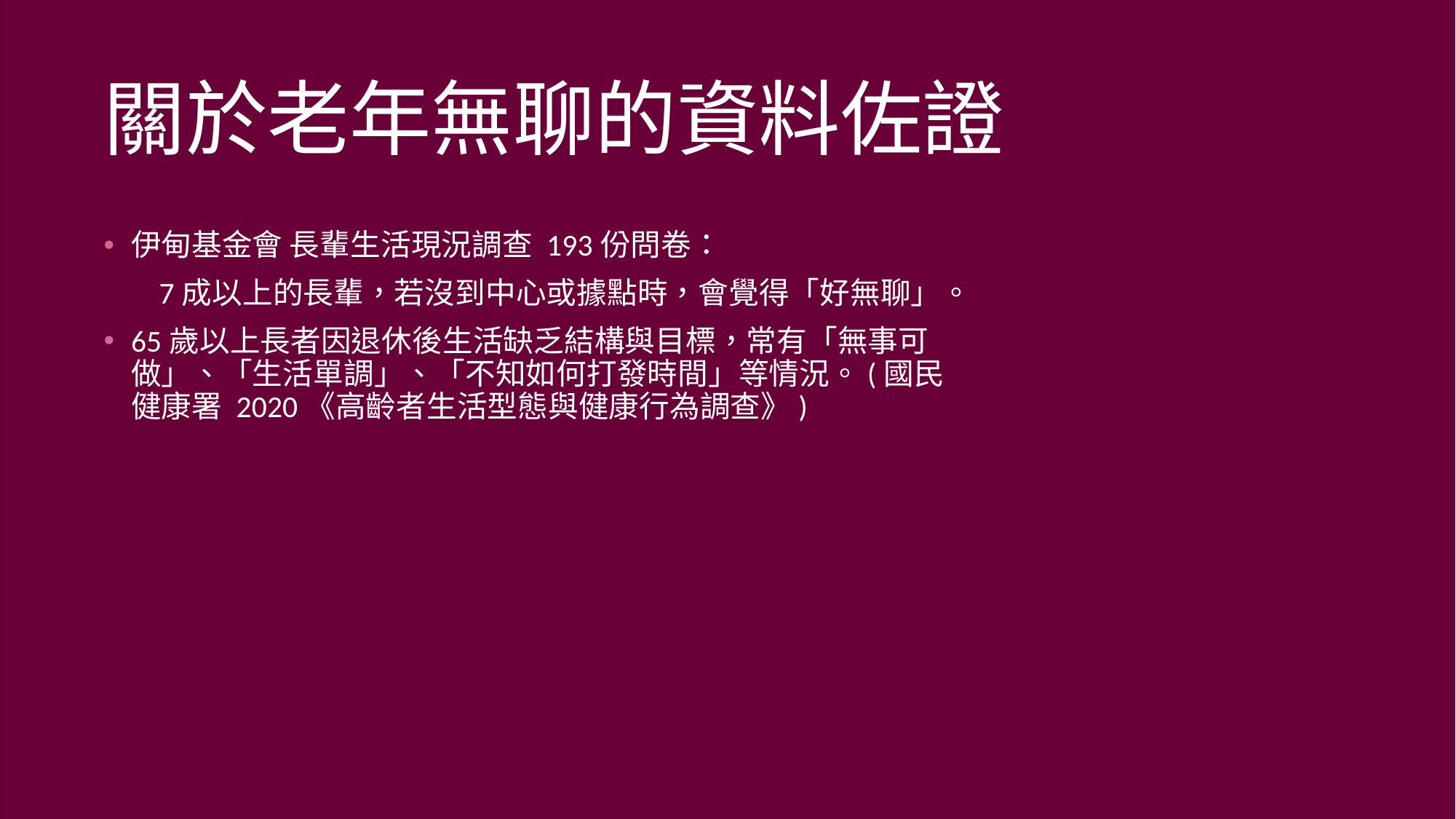

# 關於老年無聊的資料佐證
伊甸基金會 長輩生活現況調查 193份問卷：
        7成以上的長輩，若沒到中心或據點時，會覺得「好無聊」。
65歲以上長者因退休後生活缺乏結構與目標，常有「無事可做」、「生活單調」、「不知如何打發時間」等情況。(國民健康署 2020《高齡者生活型態與健康行為調查》)